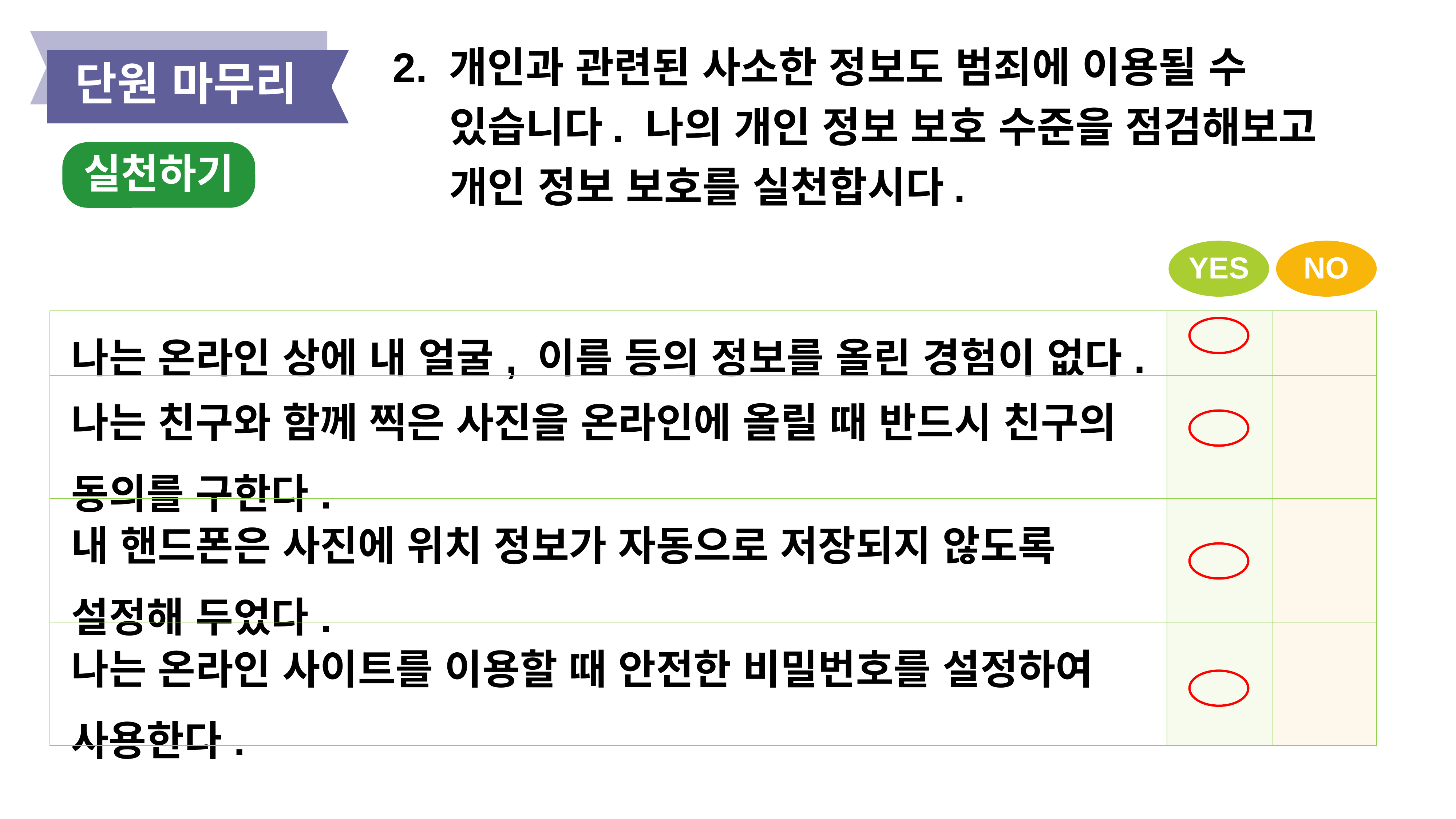

2. 개인과 관련된 사소한 정보도 범죄에 이용될 수
    있습니다. 나의 개인 정보 보호 수준을 점검해보고
    개인 정보 보호를 실천합시다.

단원 마무리

실천하기

YES

NO
| 나는 온라인 상에 내 얼굴, 이름 등의 정보를 올린 경험이 없다. |  |  |
| --- | --- | --- |
| 나는 친구와 함께 찍은 사진을 온라인에 올릴 때 반드시 친구의 동의를 구한다. |  |  |
| 내 핸드폰은 사진에 위치 정보가 자동으로 저장되지 않도록 설정해 두었다. |  |  |
| 나는 온라인 사이트를 이용할 때 안전한 비밀번호를 설정하여 사용한다. |  |  |